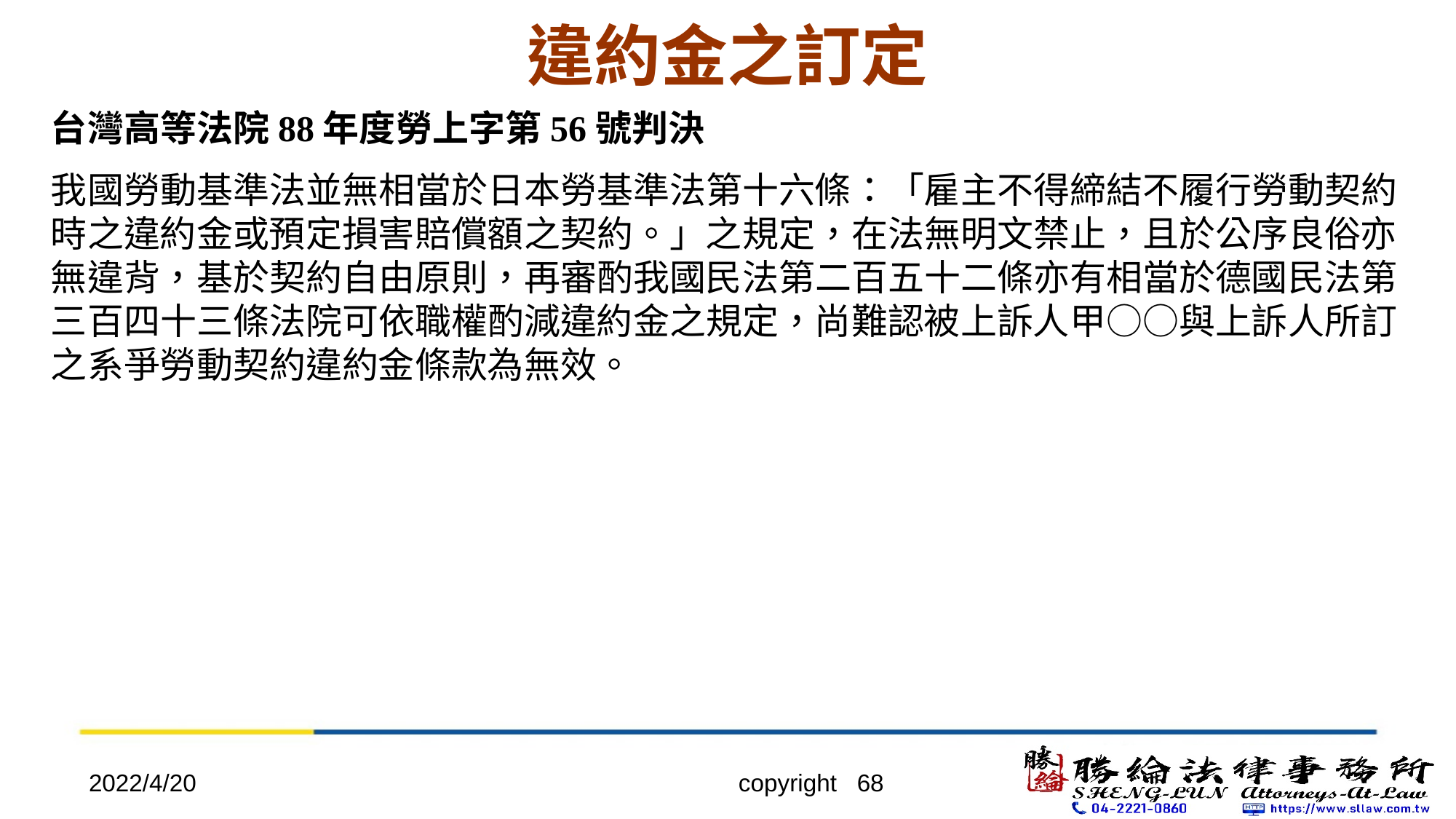

# 違約金之訂定
台灣高等法院88年度勞上字第56號判決

我國勞動基準法並無相當於日本勞基準法第十六條：「雇主不得締結不履行勞動契約時之違約金或預定損害賠償額之契約。」之規定，在法無明文禁止，且於公序良俗亦無違背，基於契約自由原則，再審酌我國民法第二百五十二條亦有相當於德國民法第三百四十三條法院可依職權酌減違約金之規定，尚難認被上訴人甲○○與上訴人所訂之系爭勞動契約違約金條款為無效。

2022/4/20
copyright   68